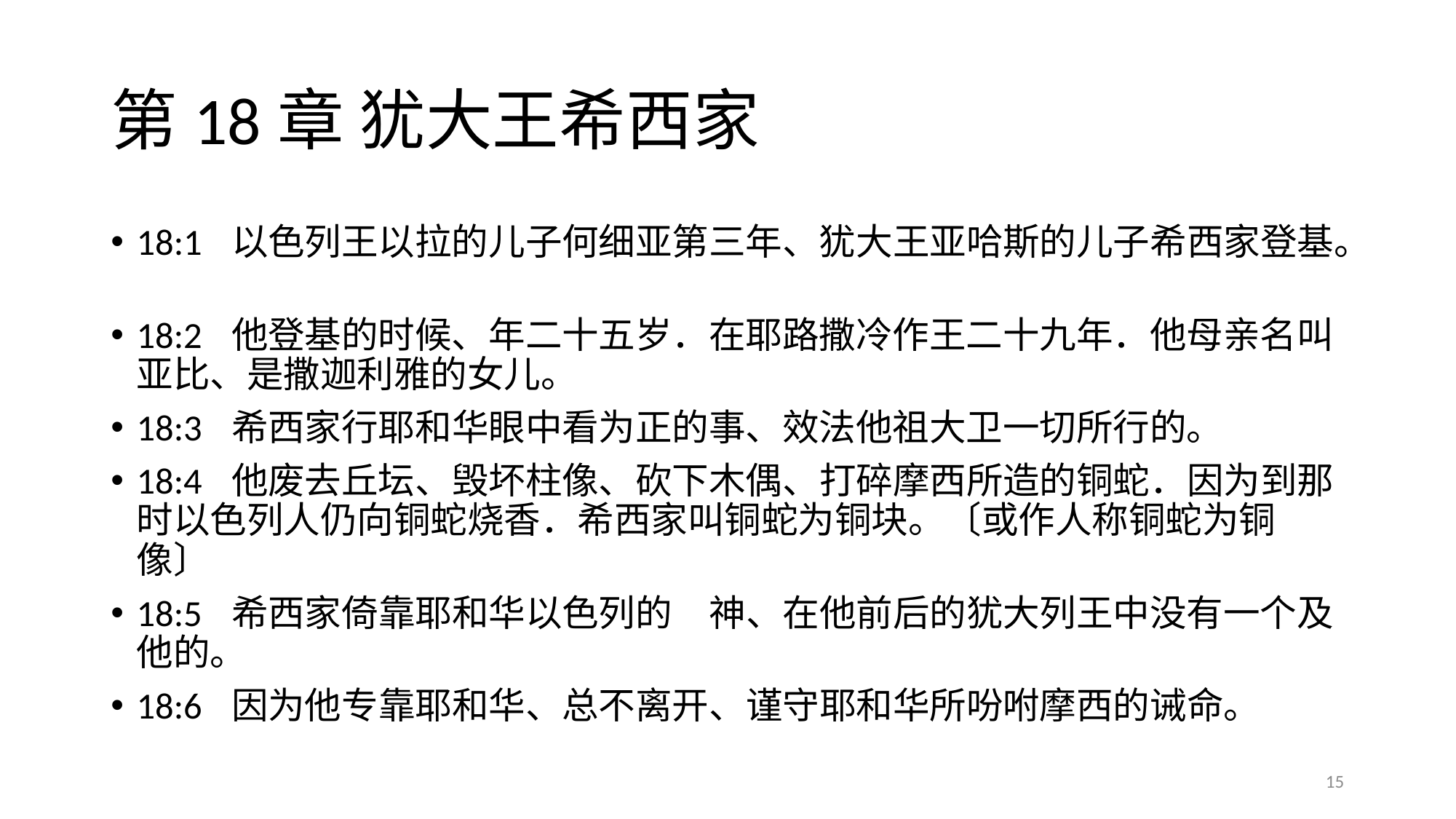

# 第18章 犹大王希西家
18:1	以色列王以拉的儿子何细亚第三年、犹大王亚哈斯的儿子希西家登基。
18:2	他登基的时候、年二十五岁．在耶路撒冷作王二十九年．他母亲名叫亚比、是撒迦利雅的女儿。
18:3	希西家行耶和华眼中看为正的事、效法他祖大卫一切所行的。
18:4	他废去丘坛、毁坏柱像、砍下木偶、打碎摩西所造的铜蛇．因为到那时以色列人仍向铜蛇烧香．希西家叫铜蛇为铜块。〔或作人称铜蛇为铜像〕
18:5	希西家倚靠耶和华以色列的　神、在他前后的犹大列王中没有一个及他的。
18:6	因为他专靠耶和华、总不离开、谨守耶和华所吩咐摩西的诫命。
15